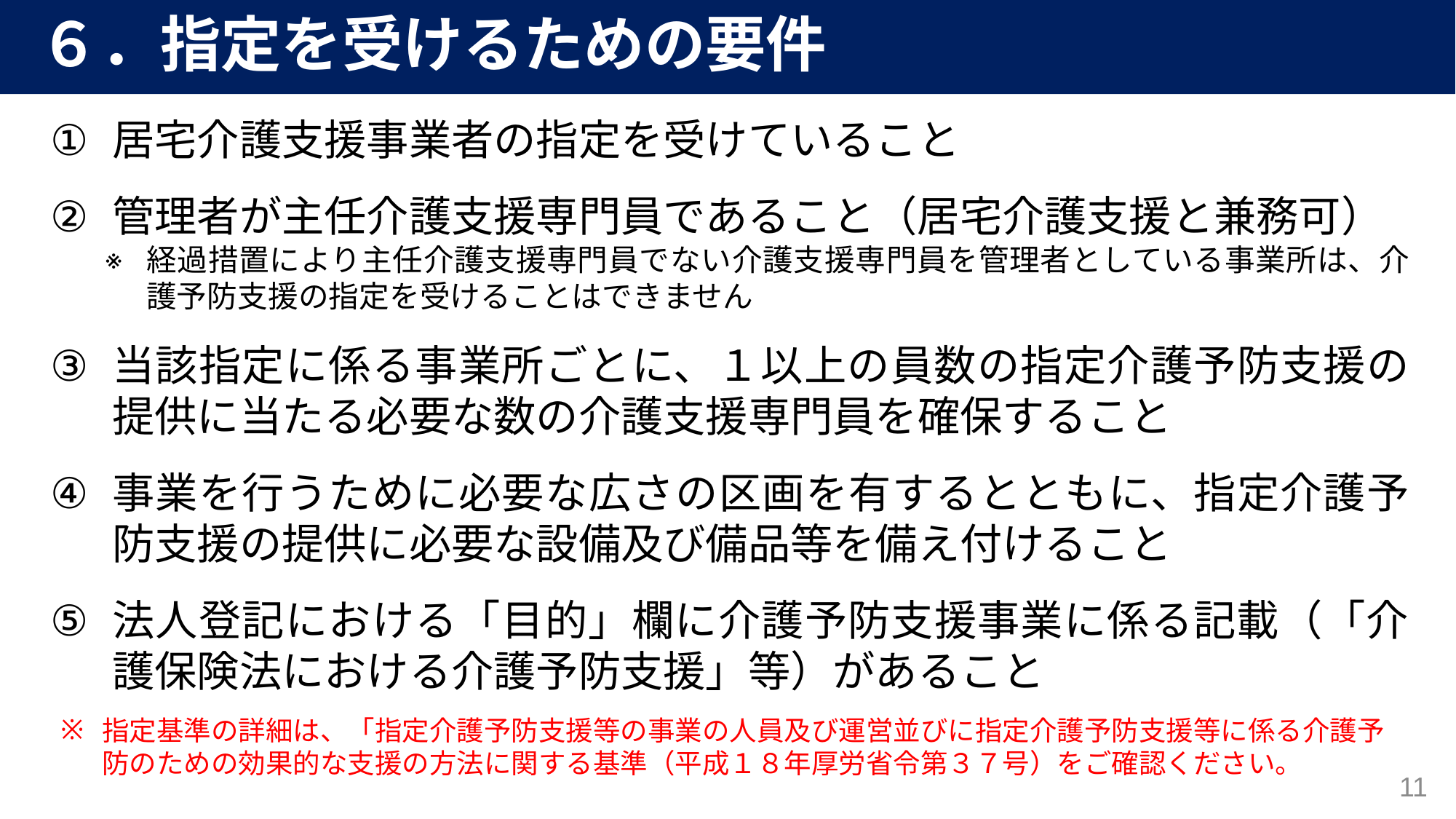

６．指定を受けるための要件
居宅介護支援事業者の指定を受けていること

管理者が主任介護支援専門員であること（居宅介護支援と兼務可）
経過措置により主任介護支援専門員でない介護支援専門員を管理者としている事業所は、介護予防支援の指定を受けることはできません

当該指定に係る事業所ごとに、１以上の員数の指定介護予防支援の提供に当たる必要な数の介護支援専門員を確保すること

事業を行うために必要な広さの区画を有するとともに、指定介護予防支援の提供に必要な設備及び備品等を備え付けること

法人登記における「目的」欄に介護予防支援事業に係る記載（「介護保険法における介護予防支援」等）があること
指定基準の詳細は、「指定介護予防支援等の事業の人員及び運営並びに指定介護予防支援等に係る介護予防のための効果的な支援の方法に関する基準（平成１８年厚労省令第３７号）をご確認ください。
11